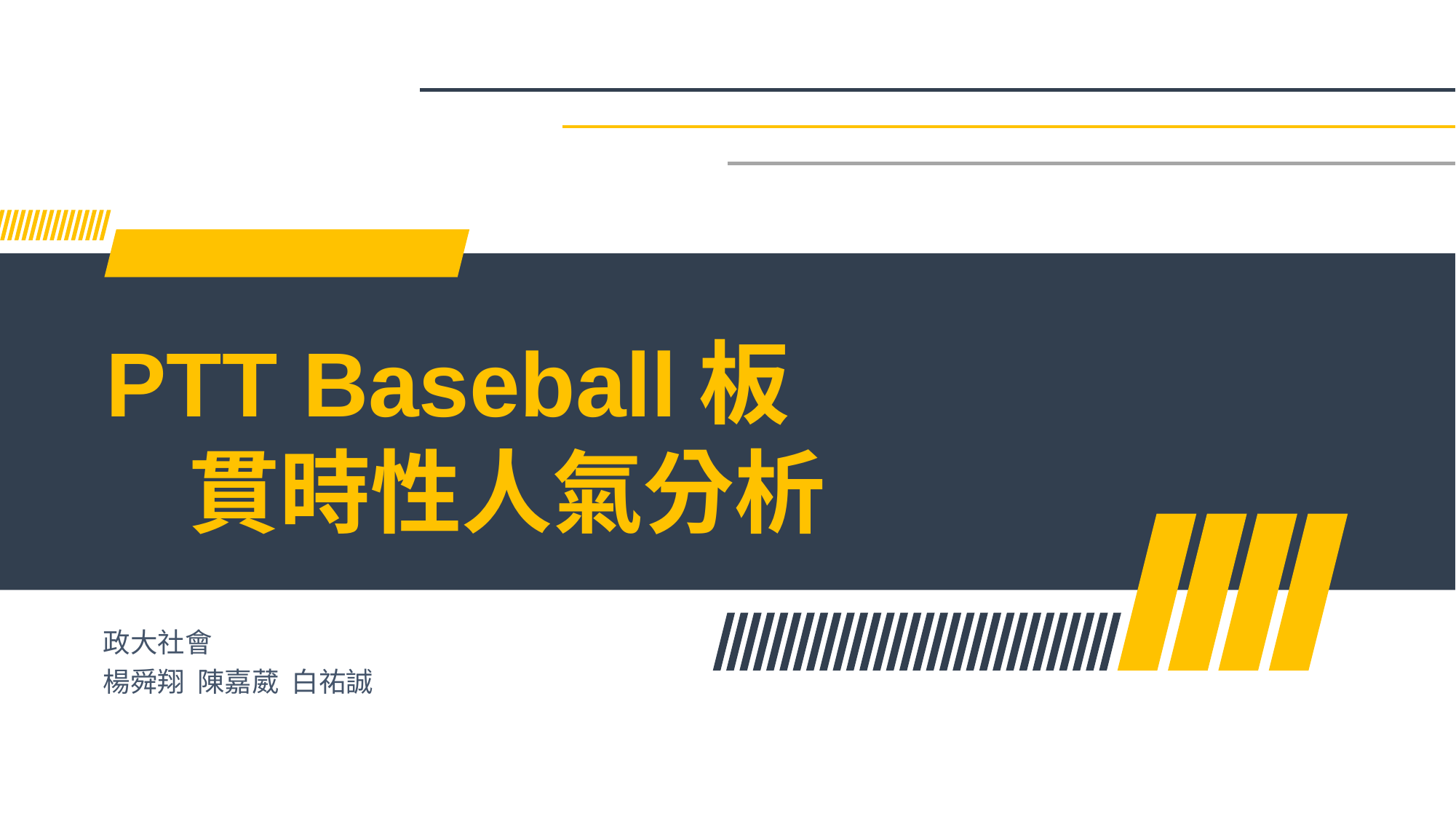

PTT Baseball板              貫時性人氣分析

政大社會
楊舜翔  陳嘉葳  白祐誠